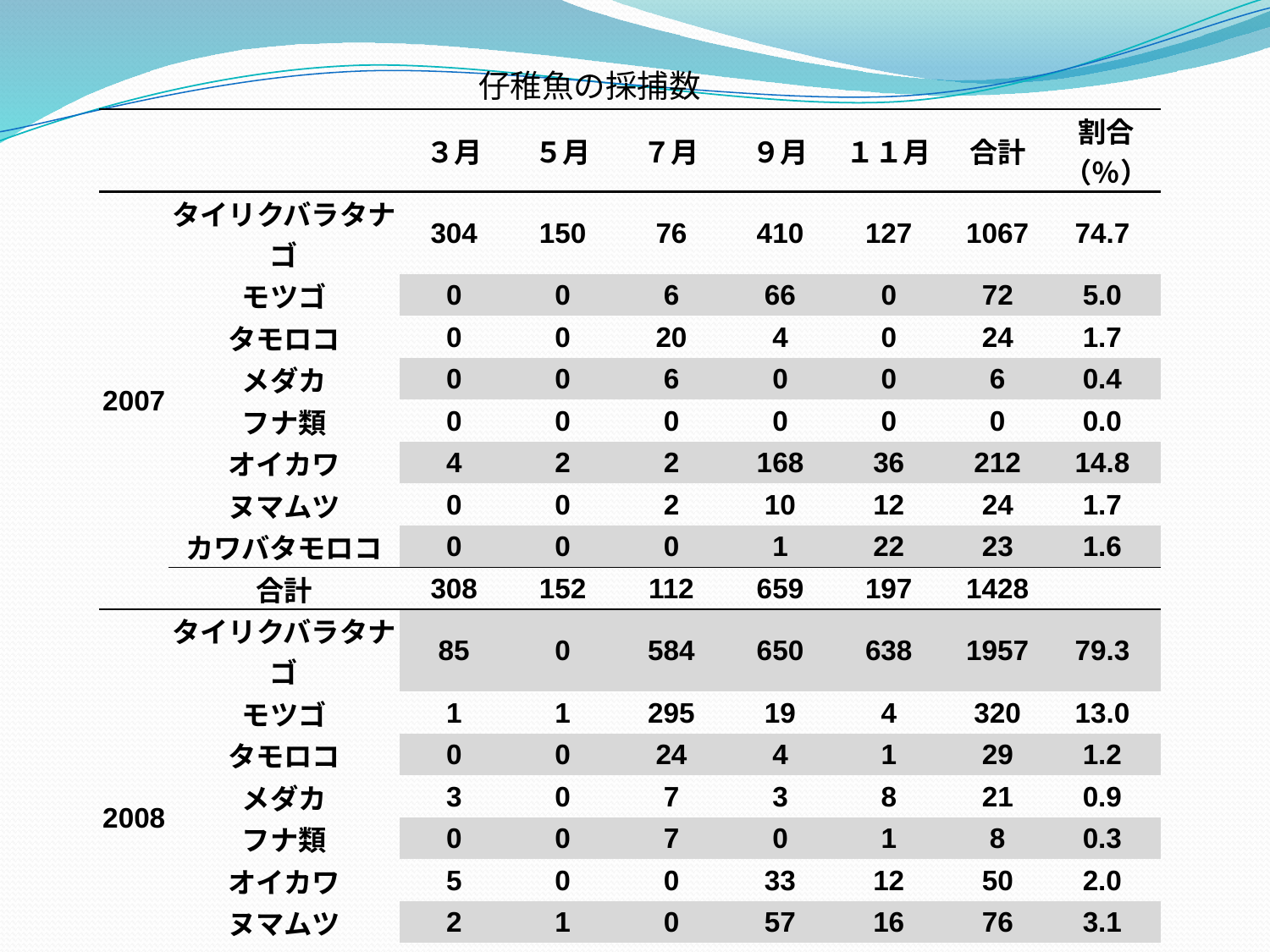

仔稚魚の採捕数
|  |  | ３月 | ５月 | ７月 | ９月 | １１月 | 合計 | 割合（％） |
| --- | --- | --- | --- | --- | --- | --- | --- | --- |
| 2007 | タイリクバラタナゴ | 304 | 150 | 76 | 410 | 127 | 1067 | 74.7 |
|  | モツゴ | 0 | 0 | 6 | 66 | 0 | 72 | 5.0 |
|  | タモロコ | 0 | 0 | 20 | 4 | 0 | 24 | 1.7 |
|  | メダカ | 0 | 0 | 6 | 0 | 0 | 6 | 0.4 |
|  | フナ類 | 0 | 0 | 0 | 0 | 0 | 0 | 0.0 |
|  | オイカワ | 4 | 2 | 2 | 168 | 36 | 212 | 14.8 |
|  | ヌマムツ | 0 | 0 | 2 | 10 | 12 | 24 | 1.7 |
|  | カワバタモロコ | 0 | 0 | 0 | 1 | 22 | 23 | 1.6 |
|  | 合計 | 308 | 152 | 112 | 659 | 197 | 1428 |  |
| 2008 | タイリクバラタナゴ | 85 | 0 | 584 | 650 | 638 | 1957 | 79.3 |
|  | モツゴ | 1 | 1 | 295 | 19 | 4 | 320 | 13.0 |
|  | タモロコ | 0 | 0 | 24 | 4 | 1 | 29 | 1.2 |
|  | メダカ | 3 | 0 | 7 | 3 | 8 | 21 | 0.9 |
|  | フナ類 | 0 | 0 | 7 | 0 | 1 | 8 | 0.3 |
|  | オイカワ | 5 | 0 | 0 | 33 | 12 | 50 | 2.0 |
|  | ヌマムツ | 2 | 1 | 0 | 57 | 16 | 76 | 3.1 |
|  | カワバタモロコ | 7 | 0 | 0 | 0 | 0 | 7 | 0.3 |
|  | 合計 | 103 | 2 | 917 | 766 | 680 | 2468 |  |